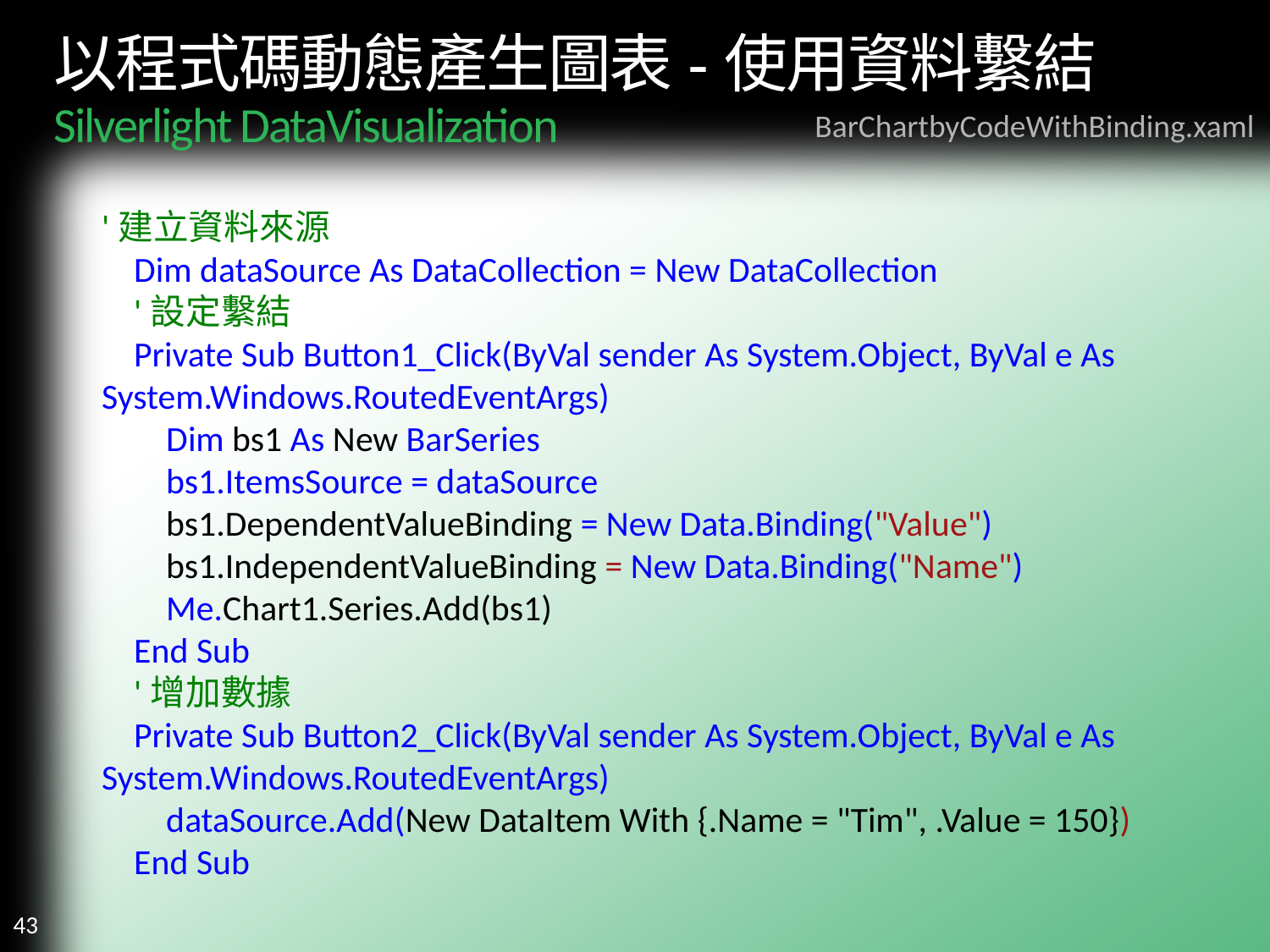

# 以程式碼動態產生圖表-使用資料繫結 Silverlight DataVisualization
BarChartbyCodeWithBinding.xaml
'建立資料來源
    Dim dataSource As DataCollection = New DataCollection
    '設定繫結
    Private Sub Button1_Click(ByVal sender As System.Object, ByVal e As System.Windows.RoutedEventArgs)
        Dim bs1 As New BarSeries
        bs1.ItemsSource = dataSource
        bs1.DependentValueBinding = New Data.Binding("Value")
        bs1.IndependentValueBinding = New Data.Binding("Name")
        Me.Chart1.Series.Add(bs1)
    End Sub
    '增加數據
    Private Sub Button2_Click(ByVal sender As System.Object, ByVal e As System.Windows.RoutedEventArgs)
        dataSource.Add(New DataItem With {.Name = "Tim", .Value = 150})
    End Sub